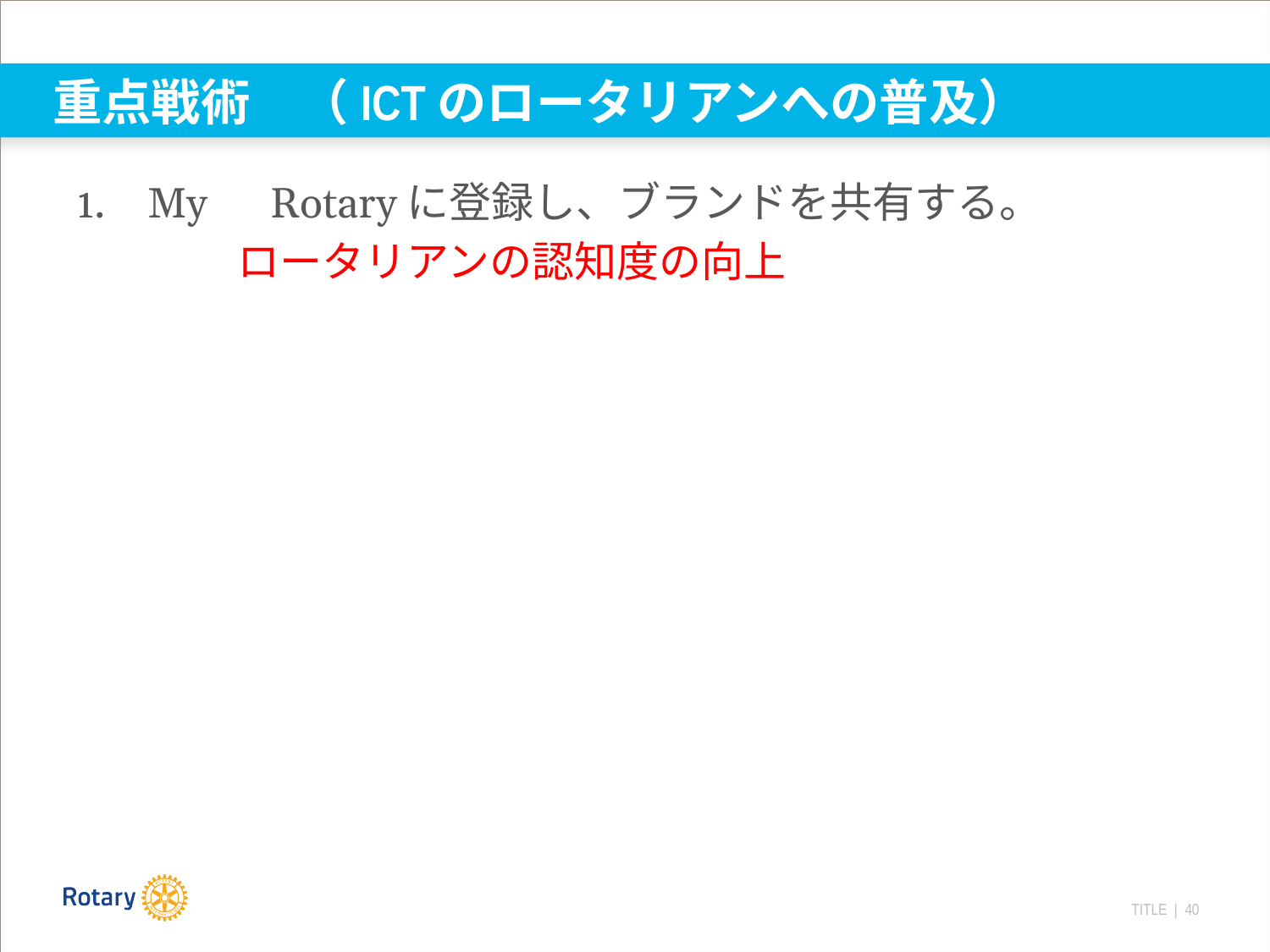

# 重点戦術　（ICTのロータリアンへの普及）
My　Rotaryに登録し、ブランドを共有する。
       　　ロータリアンの認知度の向上